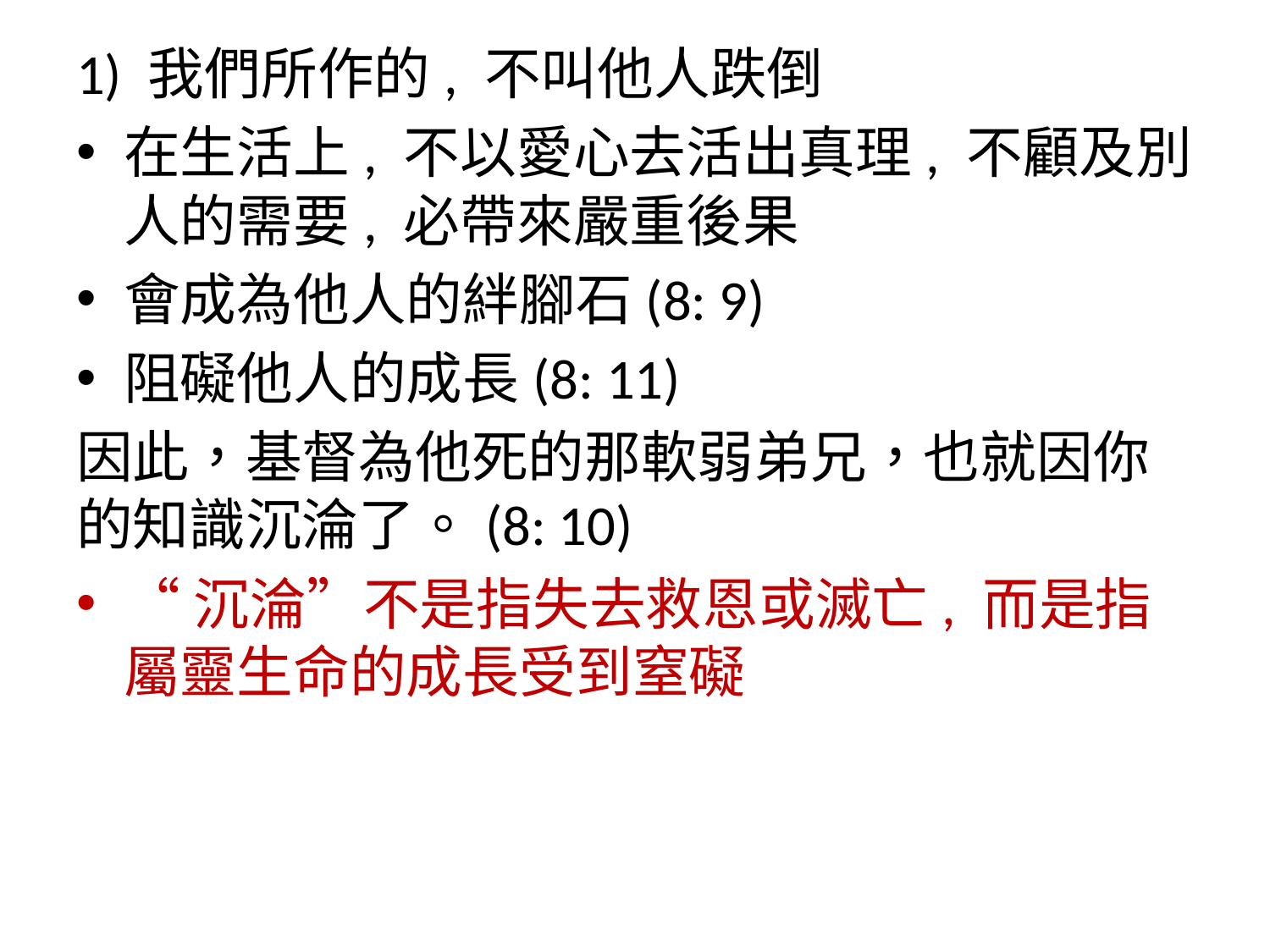

1) 我們所作的, 不叫他人跌倒
在生活上, 不以愛心去活出真理, 不顧及別人的需要, 必帶來嚴重後果
會成為他人的絆腳石(8: 9)
阻礙他人的成長(8: 11)
因此，基督為他死的那軟弱弟兄，也就因你的知識沉淪了。(8: 10)
“沉淪”不是指失去救恩或滅亡, 而是指屬靈生命的成長受到窒礙